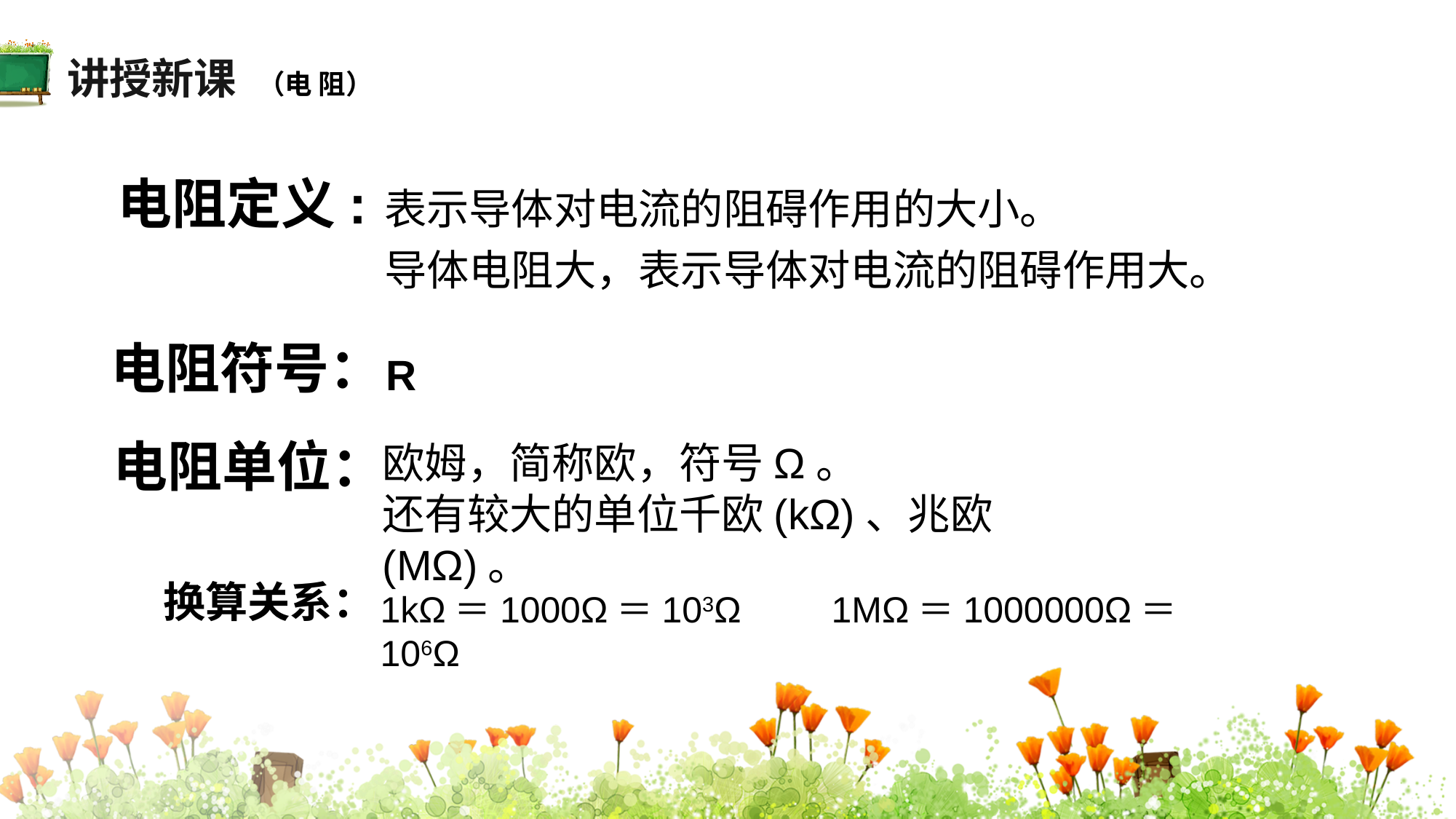

讲授新课
（电 阻）

电阻定义:
表示导体对电流的阻碍作用的大小。
导体电阻大，表示导体对电流的阻碍作用大。
电阻符号：
R
电阻单位：
欧姆，简称欧，符号Ω。
还有较大的单位千欧(kΩ)、兆欧(MΩ)。
换算关系：
1kΩ＝1000Ω＝103Ω　　1MΩ＝1000000Ω＝106Ω